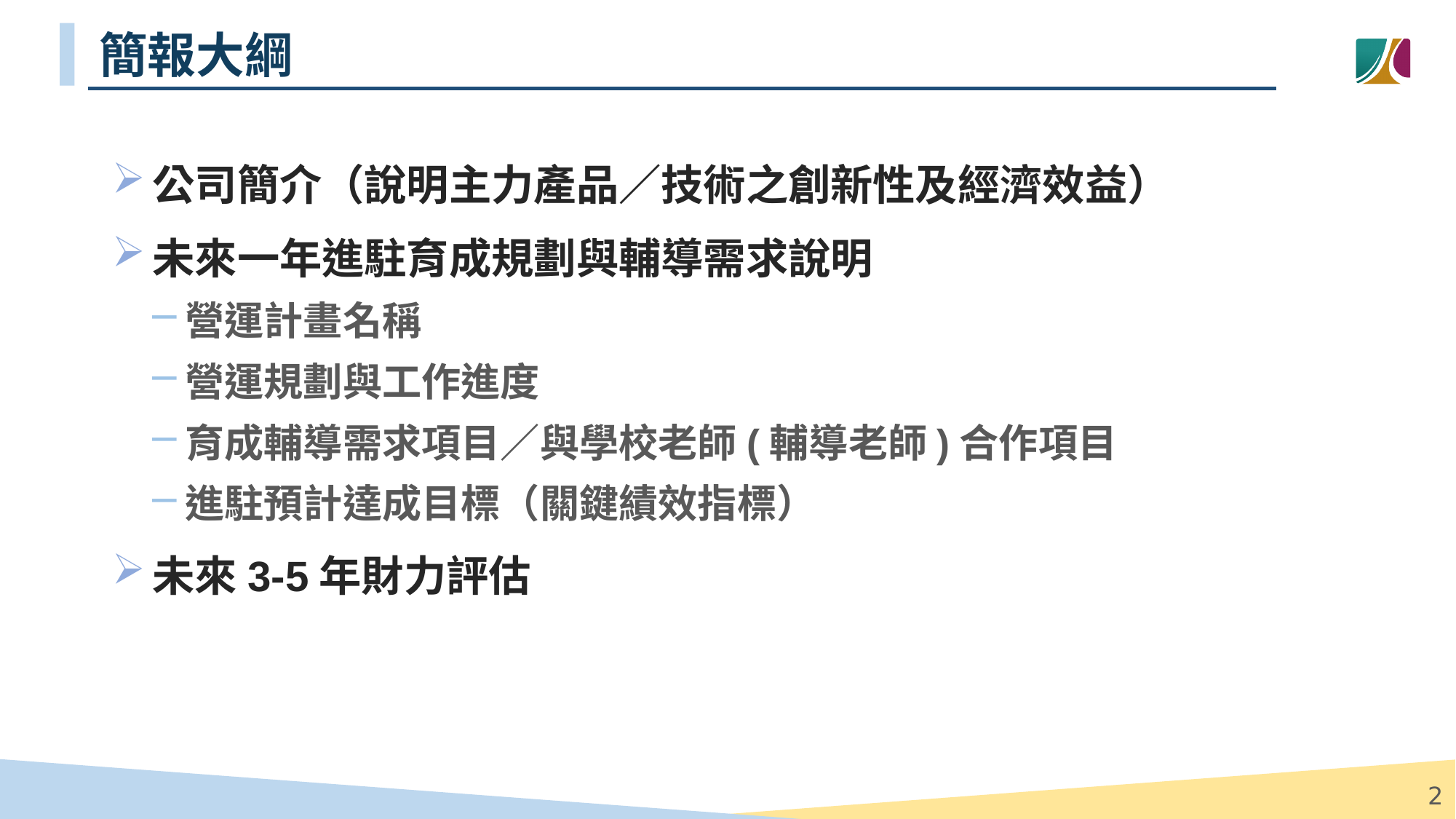

# 簡報大綱
公司簡介（說明主力產品／技術之創新性及經濟效益）
未來一年進駐育成規劃與輔導需求說明
營運計畫名稱
營運規劃與工作進度
育成輔導需求項目／與學校老師(輔導老師)合作項目
進駐預計達成目標（關鍵績效指標）
未來3-5年財力評估
2